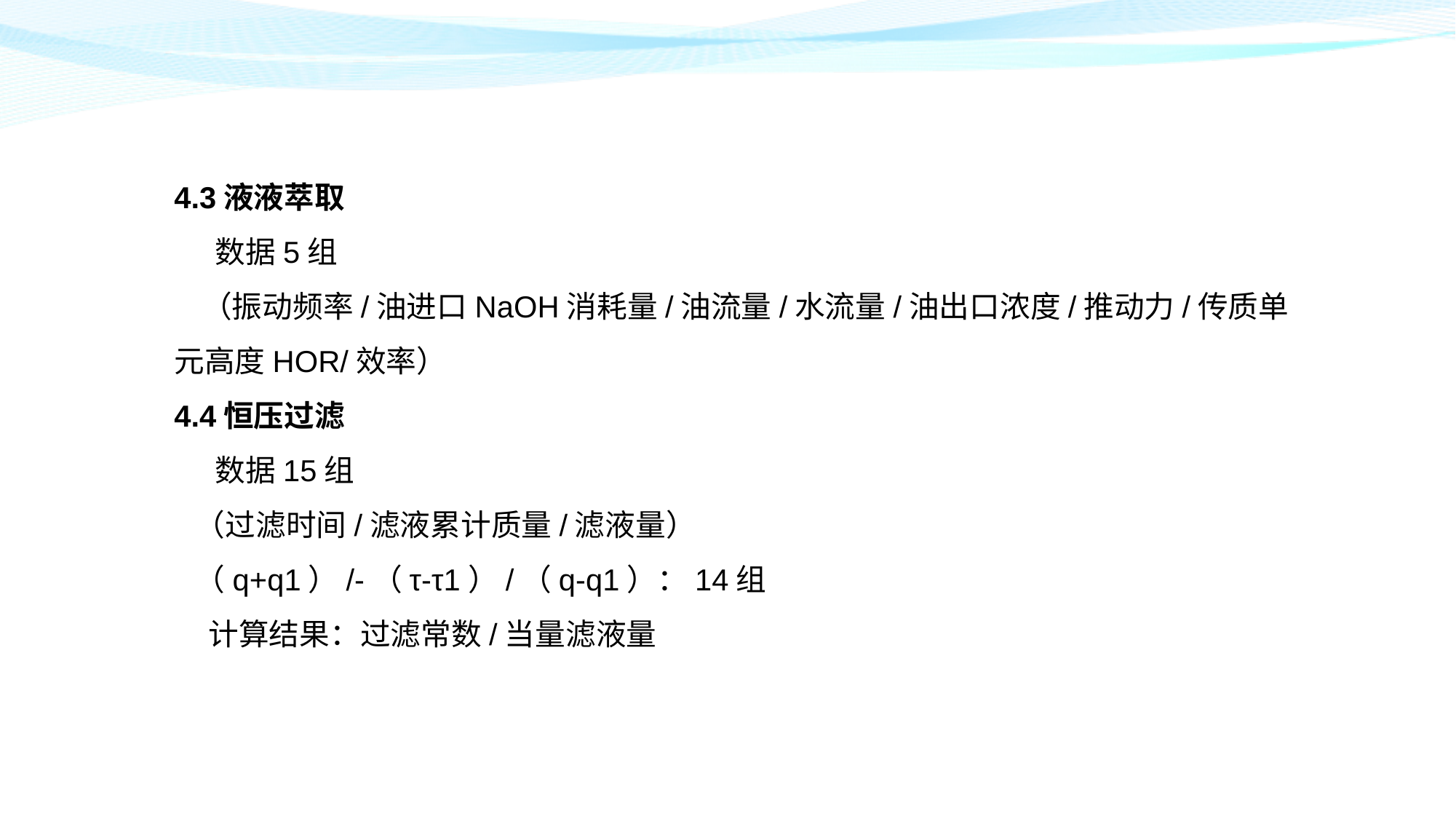

4.3液液萃取
     数据5组
   （振动频率/油进口NaOH消耗量/油流量/水流量/油出口浓度/推动力/传质单元高度HOR/效率）
4.4恒压过滤
     数据15组
  （过滤时间/滤液累计质量/滤液量）
  （q+q1）/-（τ-τ1）/（q-q1）：14组
    计算结果：过滤常数/当量滤液量